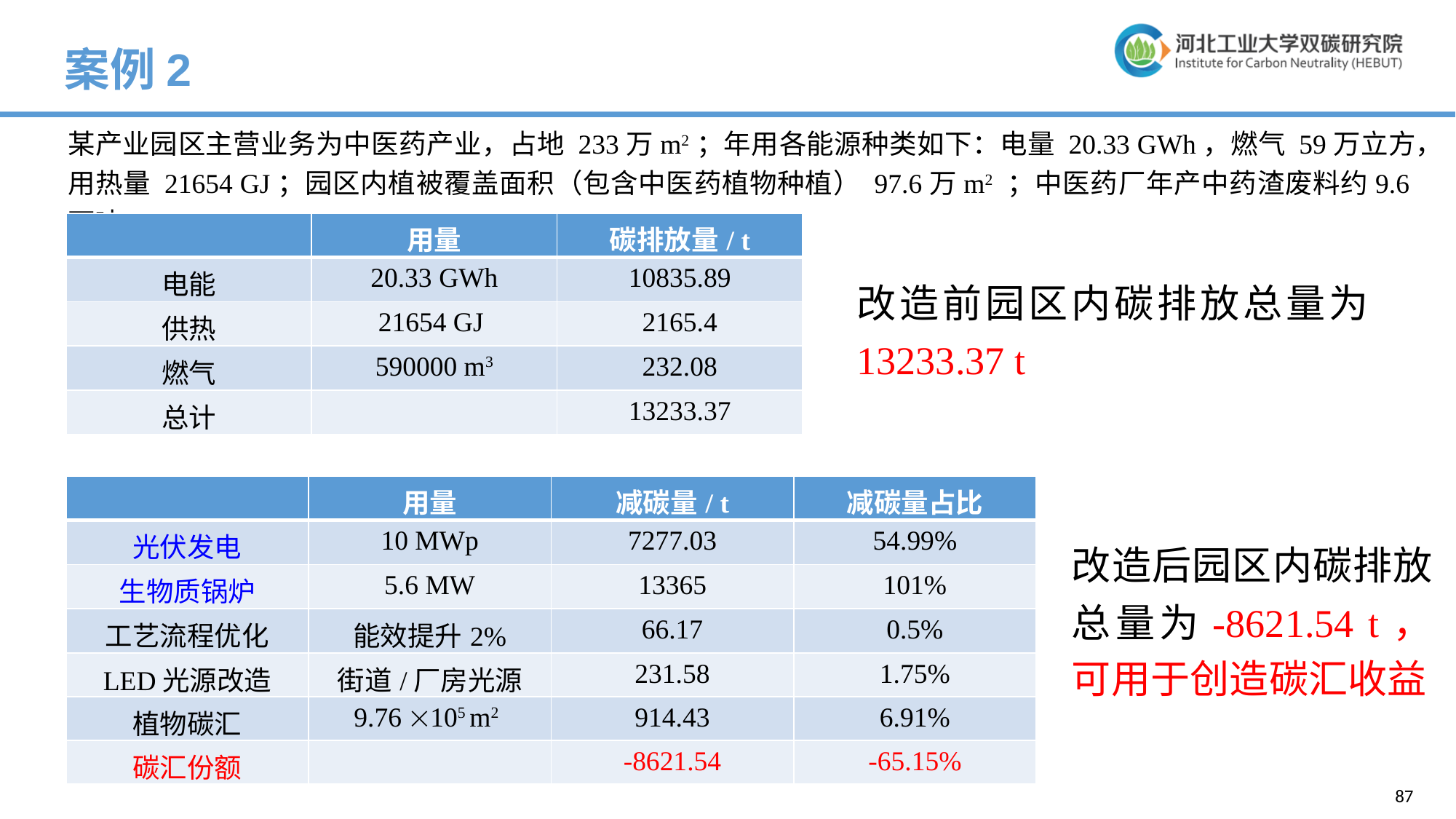

案例2

某产业园区主营业务为中医药产业，占地 233万m2；年用各能源种类如下：电量 20.33 GWh，燃气 59万立方，用热量 21654 GJ；园区内植被覆盖面积（包含中医药植物种植） 97.6万m2 ；中医药厂年产中药渣废料约9.6万吨。
|  | 用量 | 碳排放量/ t |
| --- | --- | --- |
| 电能 | 20.33 GWh | 10835.89 |
| 供热 | 21654 GJ | 2165.4 |
| 燃气 | 590000 m3 | 232.08 |
| 总计 |  | 13233.37 |
改造前园区内碳排放总量为13233.37 t
|  | 用量 | 减碳量/ t | 减碳量占比 |
| --- | --- | --- | --- |
| 光伏发电 | 10 MWp | 7277.03 | 54.99% |
| 生物质锅炉 | 5.6 MW | 13365 | 101% |
| 工艺流程优化 | 能效提升2% | 66.17 | 0.5% |
| LED光源改造 | 街道/厂房光源 | 231.58 | 1.75% |
| 植物碳汇 | 9.76 ×105 m2 | 914.43 | 6.91% |
| 碳汇份额 |  | -8621.54 | -65.15% |
改造后园区内碳排放总量为-8621.54 t，可用于创造碳汇收益
87